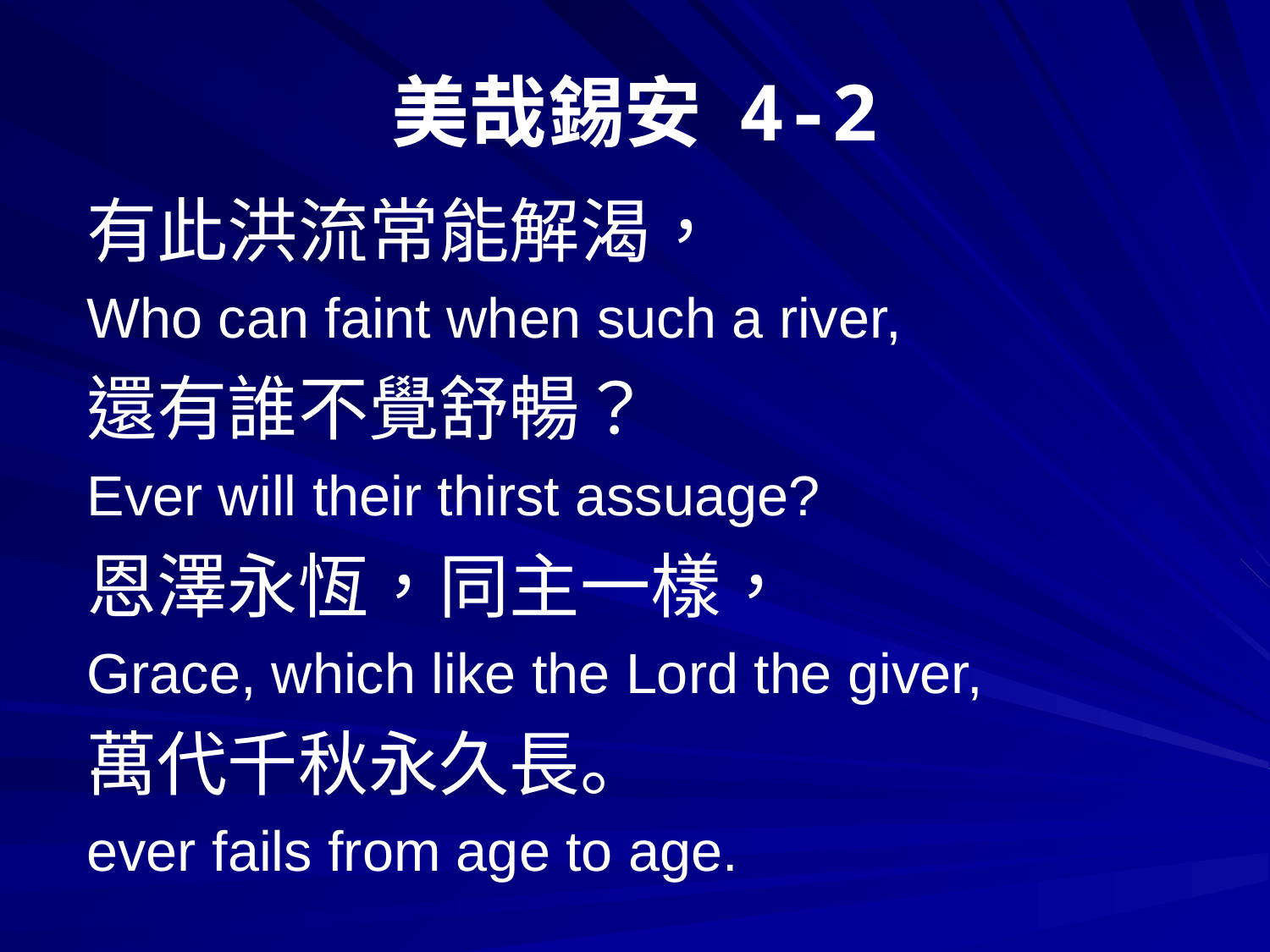

# 美哉錫安 4-2
有此洪流常能解渴，
Who can faint when such a river,
還有誰不覺舒暢？
Ever will their thirst assuage?
恩澤永恆，同主一樣，
Grace, which like the Lord the giver,
萬代千秋永久長。
ever fails from age to age.